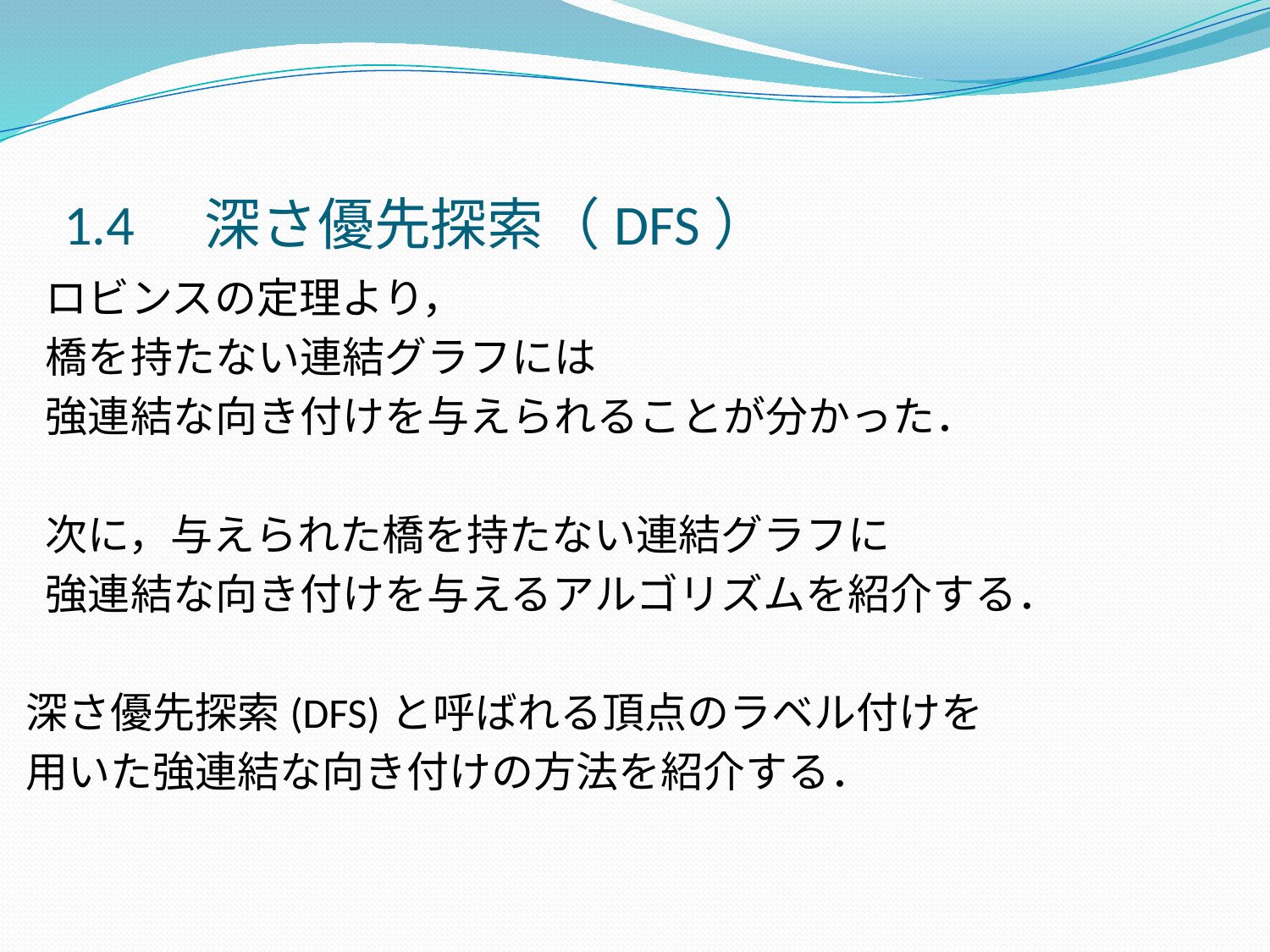

# 1.4　深さ優先探索（DFS）

 ロビンスの定理より，
 橋を持たない連結グラフには
 強連結な向き付けを与えられることが分かった．

 次に，与えられた橋を持たない連結グラフに
 強連結な向き付けを与えるアルゴリズムを紹介する．

深さ優先探索(DFS)と呼ばれる頂点のラベル付けを
用いた強連結な向き付けの方法を紹介する．